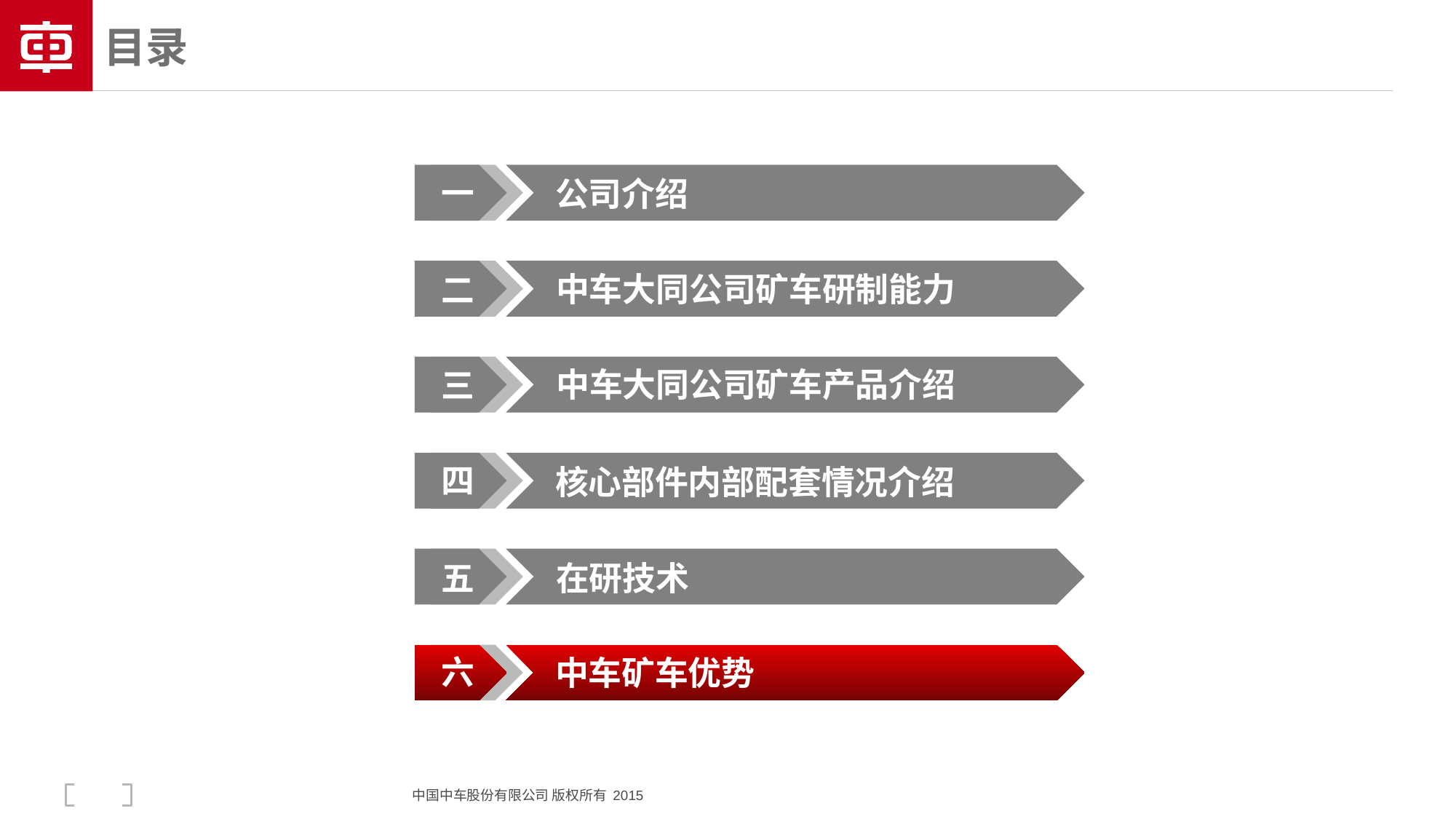

# 目录

一
公司介绍

中车大同公司矿车研制能力
二

中车大同公司矿车产品介绍
三

四
核心部件内部配套情况介绍

五
在研技术

六
中车矿车优势
27
中国中车股份有限公司 版权所有 2015